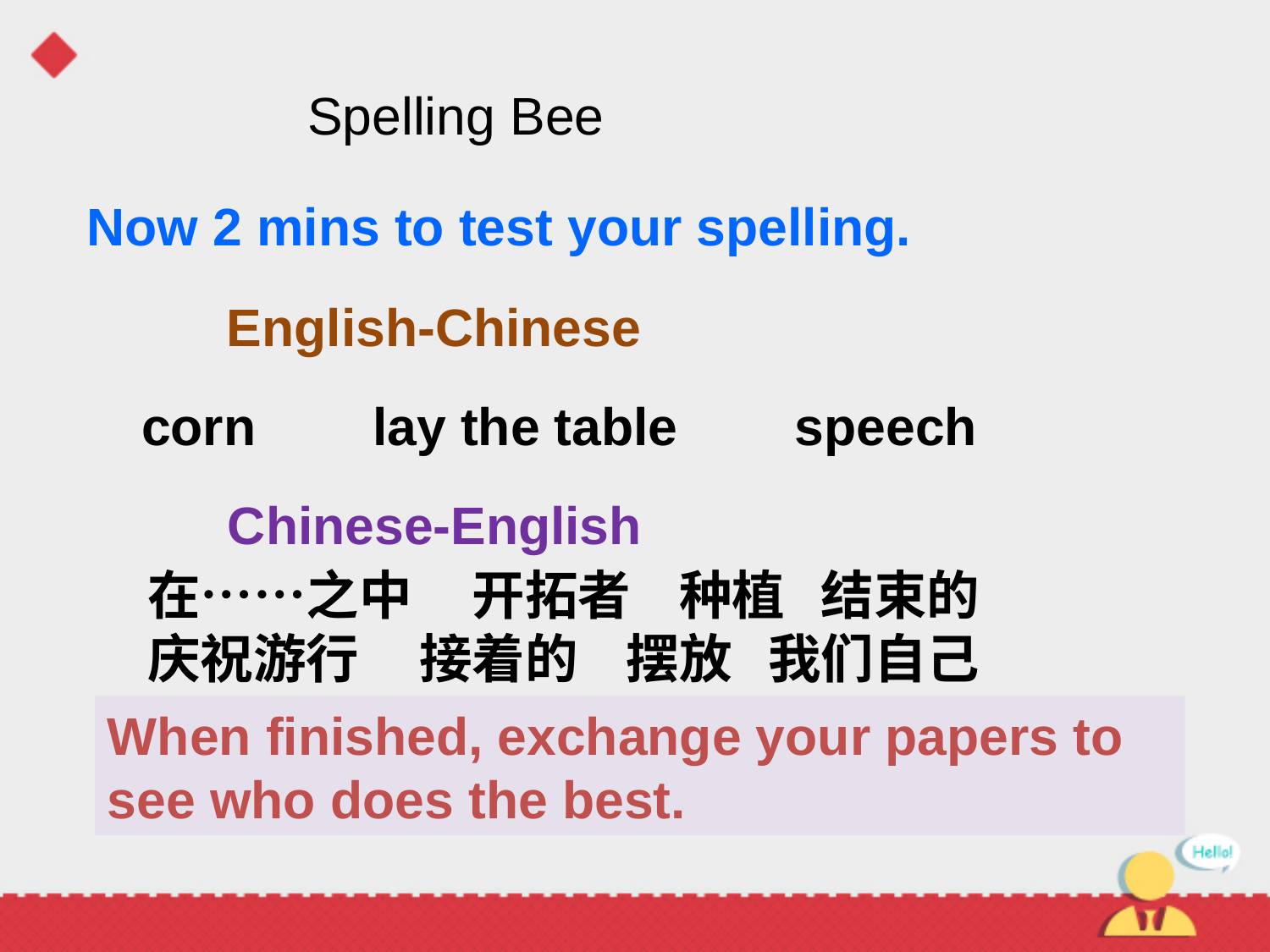

Spelling Bee
Now 2 mins to test your spelling.
English-Chinese
corn        lay the table        speech
Chinese-English
在……之中     开拓者    种植   结束的
庆祝游行     接着的    摆放   我们自己
When finished, exchange your papers to see who does the best.